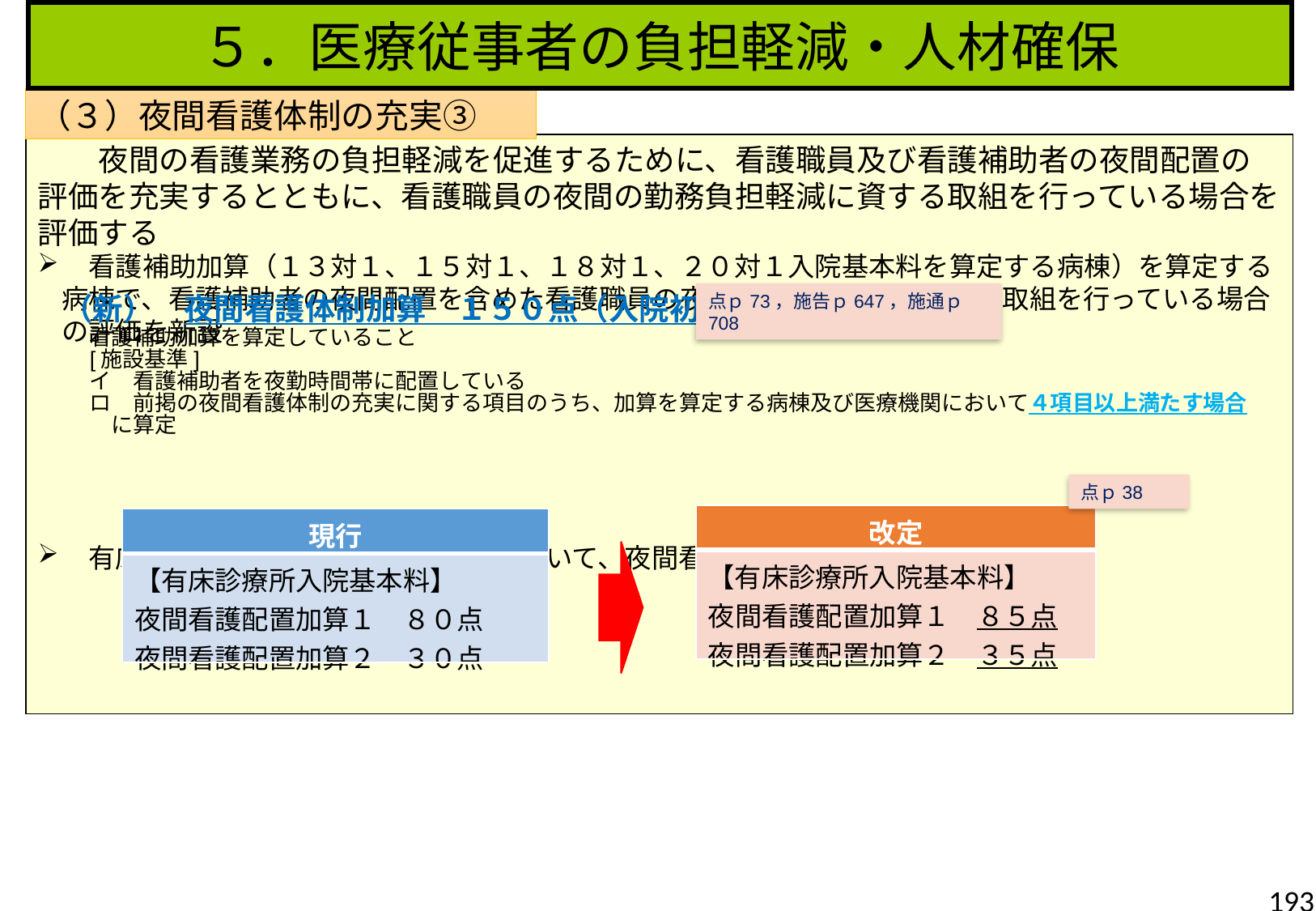

５．医療従事者の負担軽減・人材確保
（３）夜間看護体制の充実③
　　夜間の看護業務の負担軽減を促進するために、看護職員及び看護補助者の夜間配置の評価を充実するとともに、看護職員の夜間の勤務負担軽減に資する取組を行っている場合を評価する
　看護補助加算（１３対１、１５対１、１８対１、２０対１入院基本料を算定する病棟）を算定する病棟で、看護補助者の夜間配置を含めた看護職員の夜間勤務負担軽減に資する取組を行っている場合の評価を新設

　有床診療所の看護職員の夜間配置について、夜間看護配置加算の評価を充実【再掲】

（新）　夜間看護体制加算　１５０点（入院初日）
点ｐ73，施告ｐ647，施通ｐ708
看護補助加算を算定していること
[施設基準]
イ　看護補助者を夜勤時間帯に配置している
ロ　前掲の夜間看護体制の充実に関する項目のうち、加算を算定する病棟及び医療機関において４項目以上満たす場合
　に算定
点ｐ38
| 改定 |
| --- |
| 【有床診療所入院基本料】 夜間看護配置加算１　８５点 夜間看護配置加算２　３５点 |
| 現行 |
| --- |
| 【有床診療所入院基本料】 夜間看護配置加算１　８０点 夜間看護配置加算２　３０点 |

193